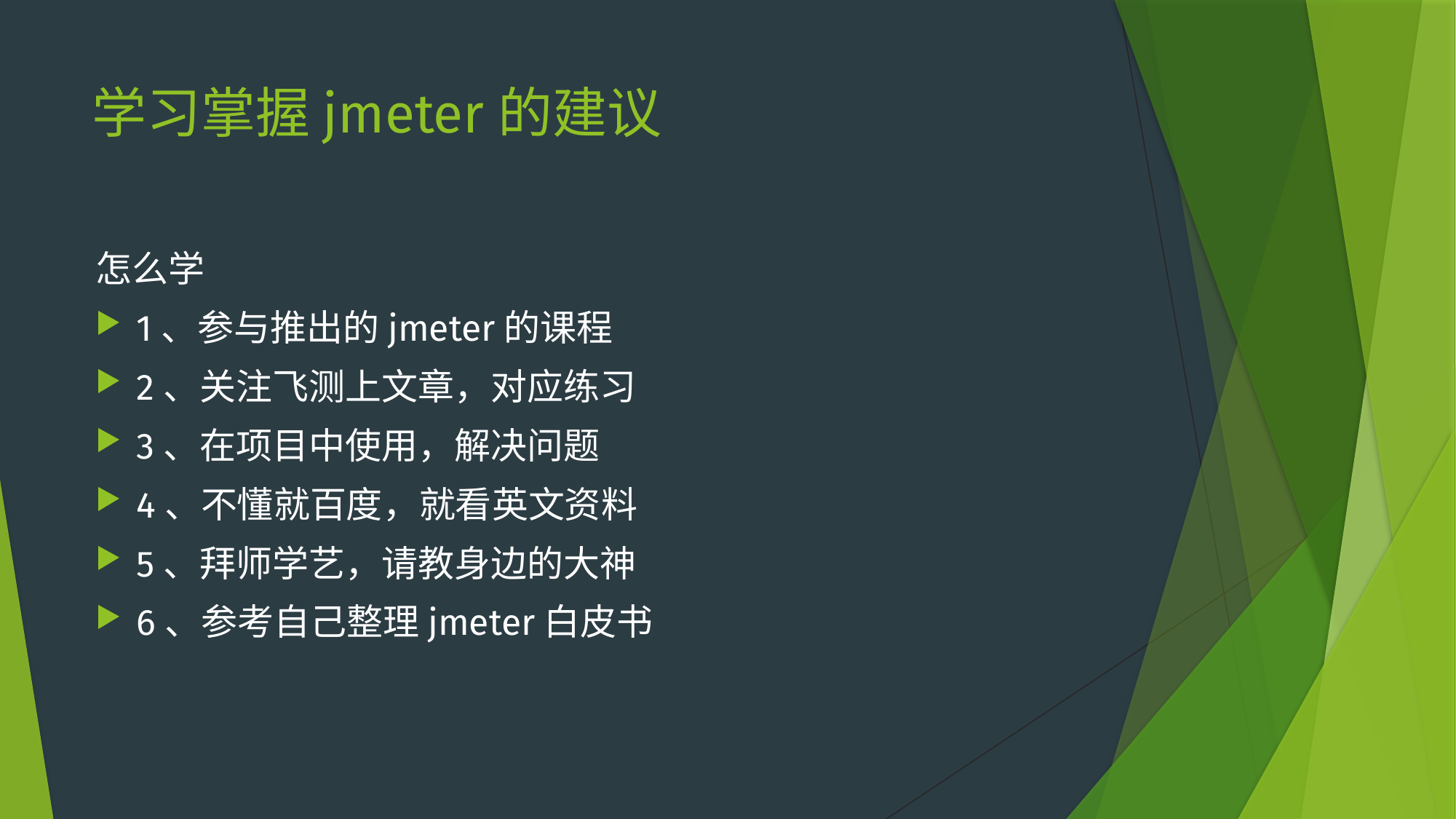

# 学习掌握jmeter的建议
怎么学
1、参与推出的jmeter的课程
2、关注飞测上文章，对应练习
3、在项目中使用，解决问题
4、不懂就百度，就看英文资料
5、拜师学艺，请教身边的大神
6、参考自己整理jmeter白皮书